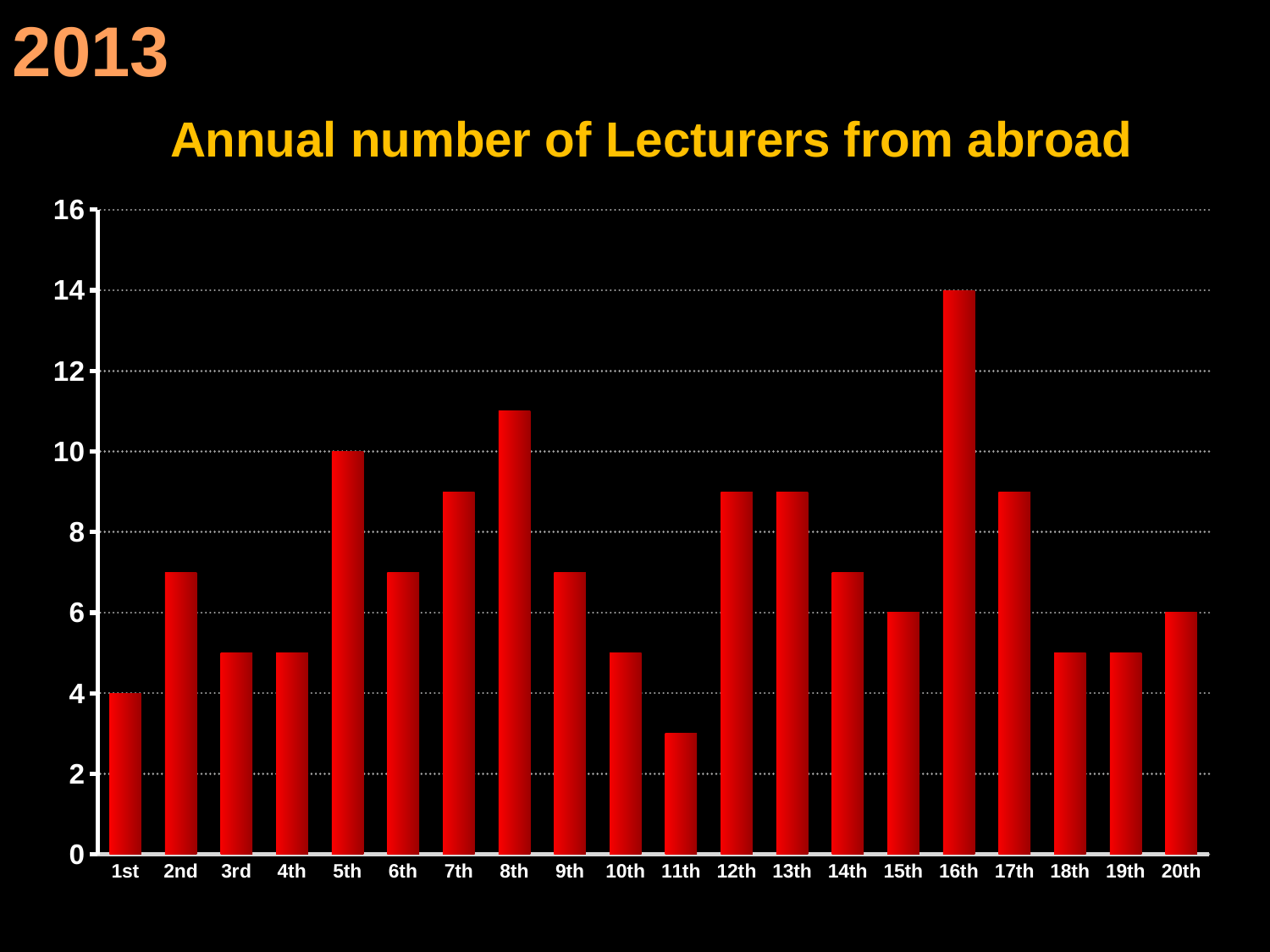

2013
Annual number of Lecturers from abroad

### Chart

| Category | 系列 1 |
|---|---|
| 1st | 4.0 |
| 2nd | 7.0 |
| 3rd | 5.0 |
| 4th | 5.0 |
| 5th | 10.0 |
| 6th | 7.0 |
| 7th | 9.0 |
| 8th | 11.0 |
| 9th | 7.0 |
| 10th | 5.0 |
| 11th | 3.0 |
| 12th | 9.0 |
| 13th | 9.0 |
| 14th | 7.0 |
| 15th | 6.0 |
| 16th | 14.0 |
| 17th | 9.0 |
| 18th | 5.0 |
| 19th | 5.0 |
| 20th | 6.0 |